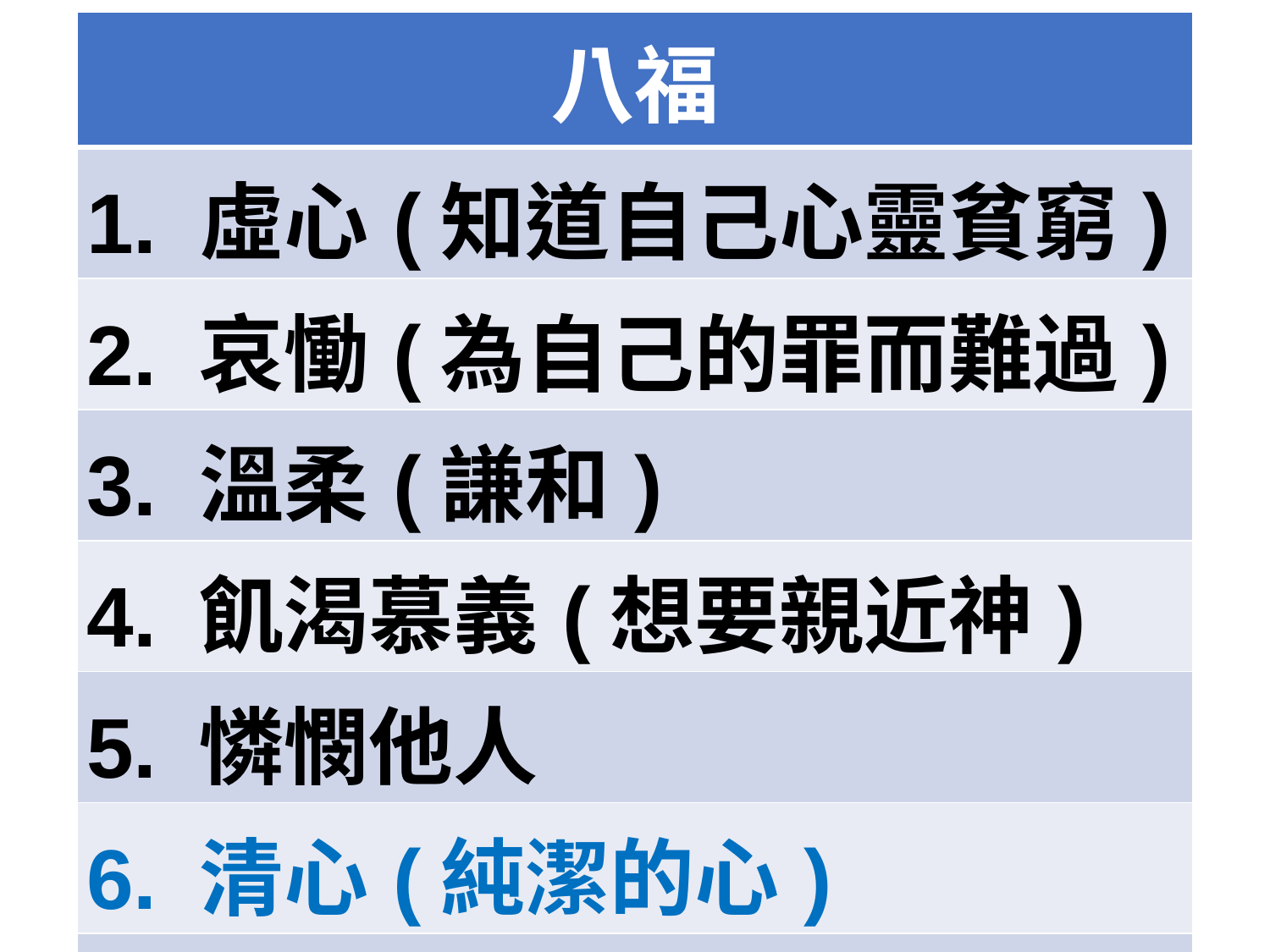

| 八福 |
| --- |
| 1. 虛心(知道自己心靈貧窮) |
| 2. 哀慟(為自己的罪而難過) |
| 3. 溫柔(謙和) |
| 4. 飢渴慕義(想要親近神) |
| 5. 憐憫他人 |
| 6. 清心(純潔的心) |
| 7. 使人和睦(修復關係) |
| 8. 為義受迫害 |